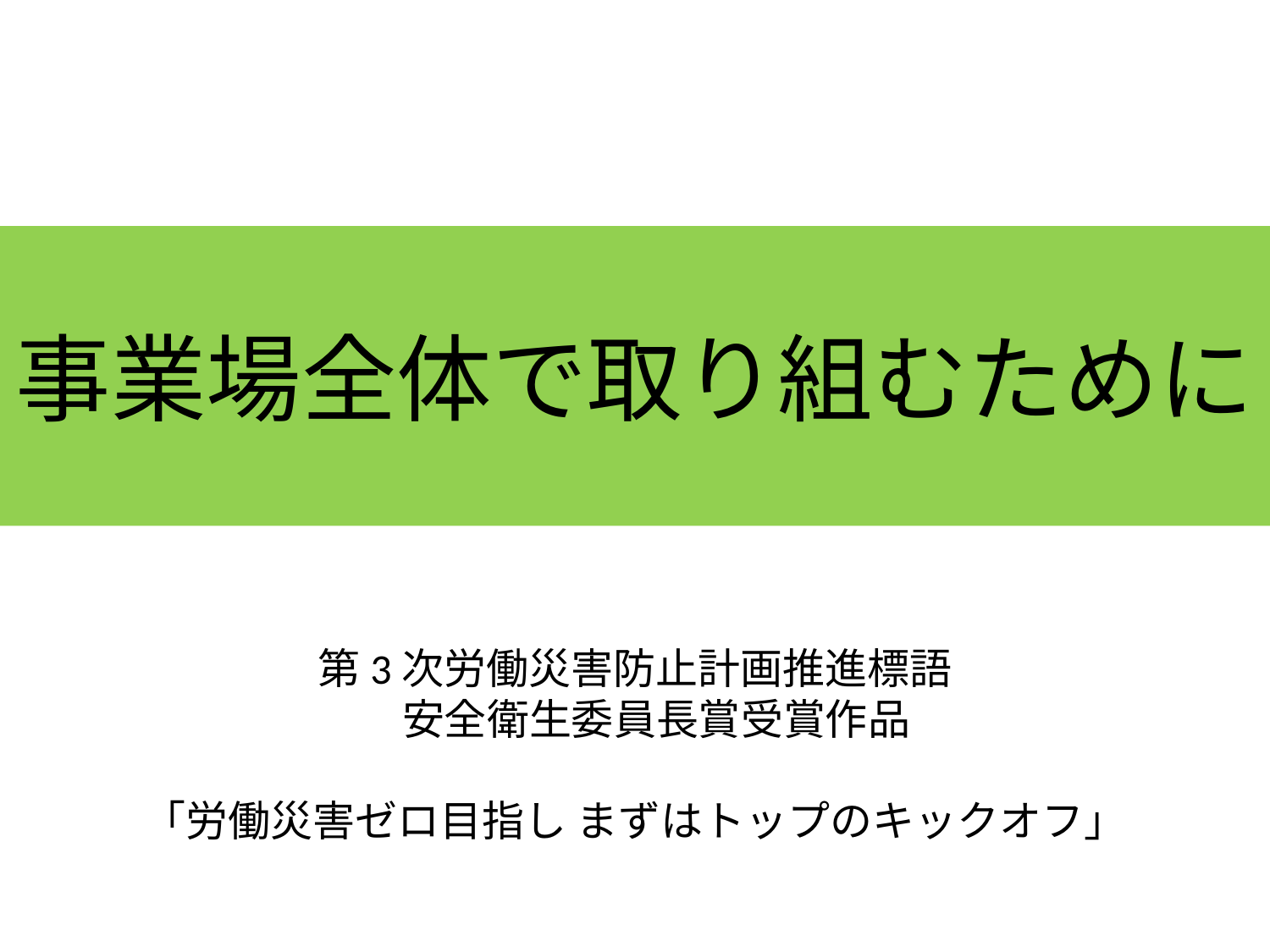

# 事業場全体で取り組むために
第3次労働災害防止計画推進標語
　安全衛生委員長賞受賞作品

「労働災害ゼロ目指し まずはトップのキックオフ」